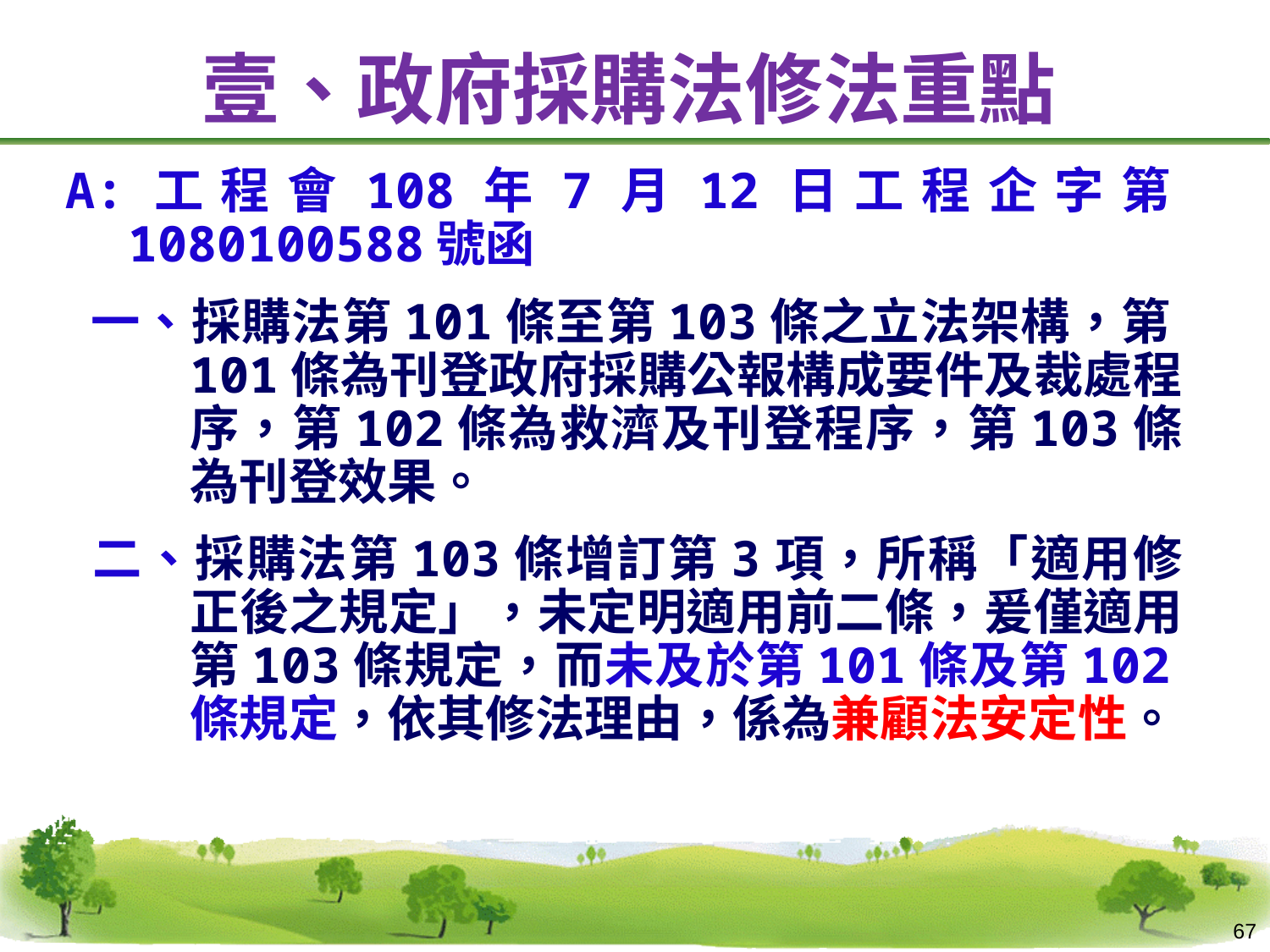

# 壹、政府採購法修法重點
A:工程會108年7月12日工程企字第1080100588號函
 一、採購法第101條至第103條之立法架構，第101條為刊登政府採購公報構成要件及裁處程序，第102條為救濟及刊登程序，第103條為刊登效果。
 二、採購法第103條增訂第3項，所稱「適用修正後之規定」，未定明適用前二條，爰僅適用第103條規定，而未及於第101條及第102條規定，依其修法理由，係為兼顧法安定性。

67